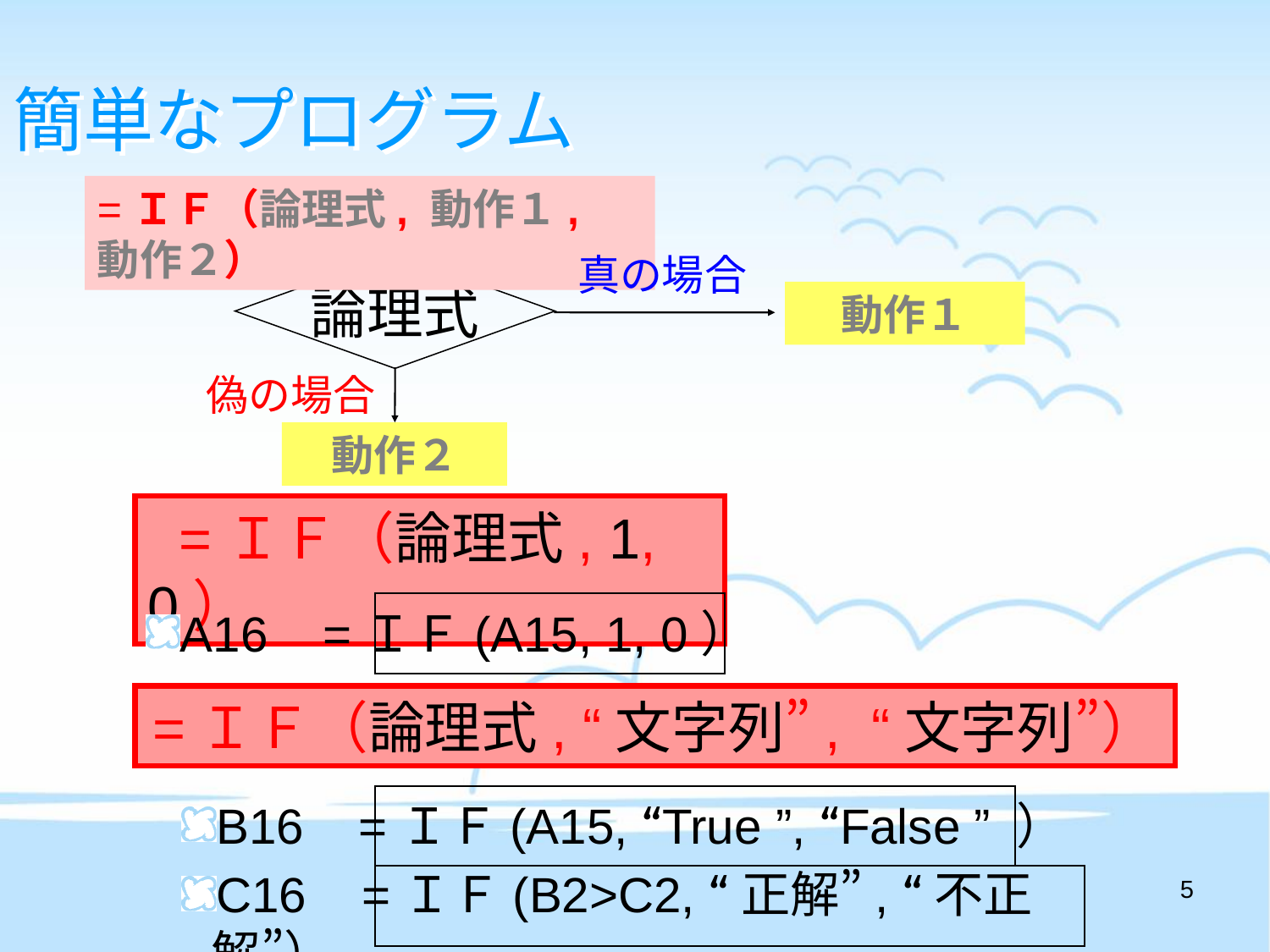

# 簡単なプログラム
=ＩＦ（論理式, 動作１, 動作２）
真の場合

論理式
動作１
偽の場合

動作２
  =ＩＦ（論理式, 1, 0）
A16    =ＩＦ(A15, 1, 0）

=ＩＦ（論理式, “文字列”,  “文字列”）

B16    =ＩＦ(A15, “True ”, “False ” ）
C16    =ＩＦ(B2>C2, “正解”, “不正解”）
5